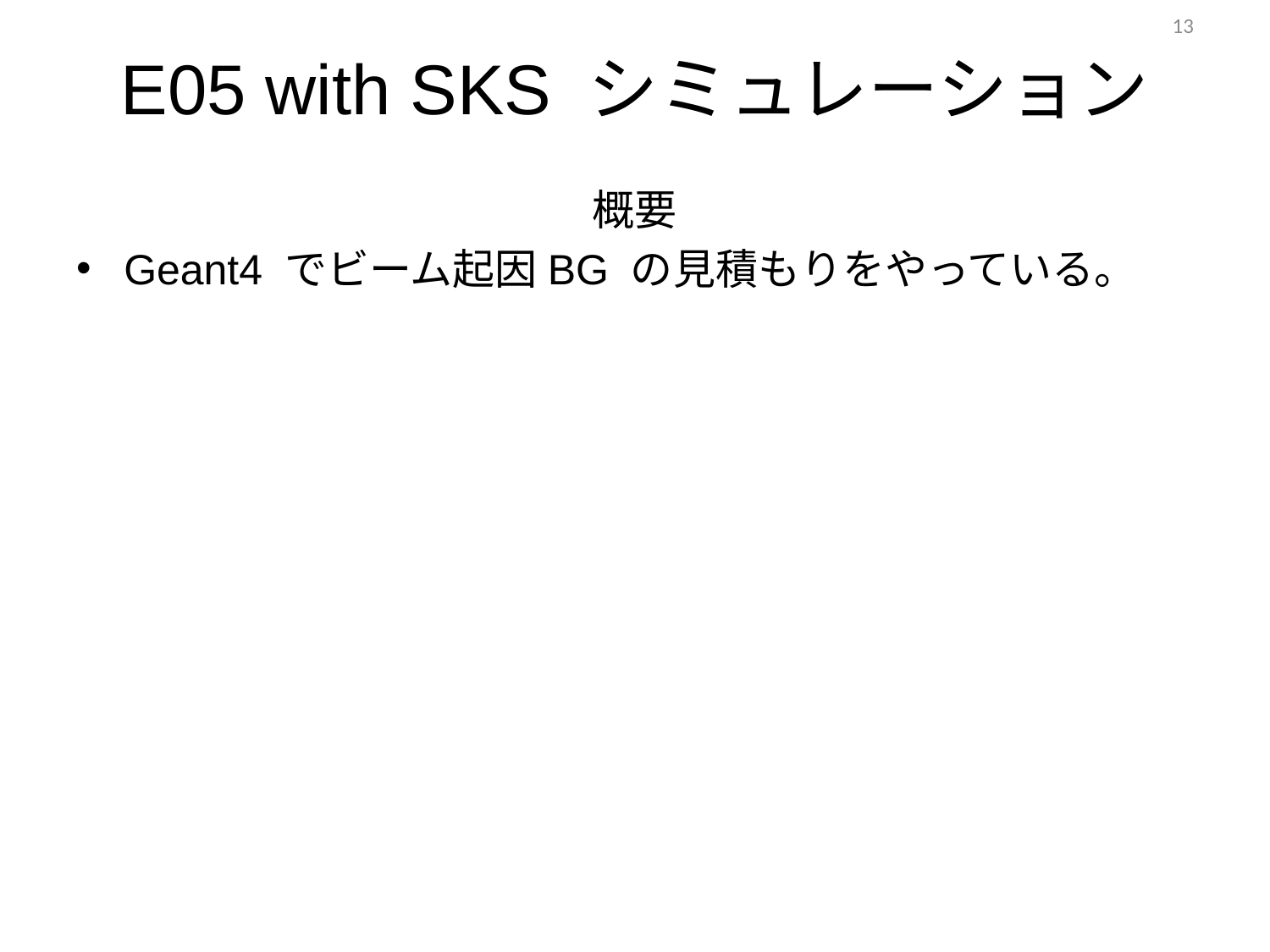

13
# E05 with SKS シミュレーション
概要
Geant4 でビーム起因BG の見積もりをやっている。